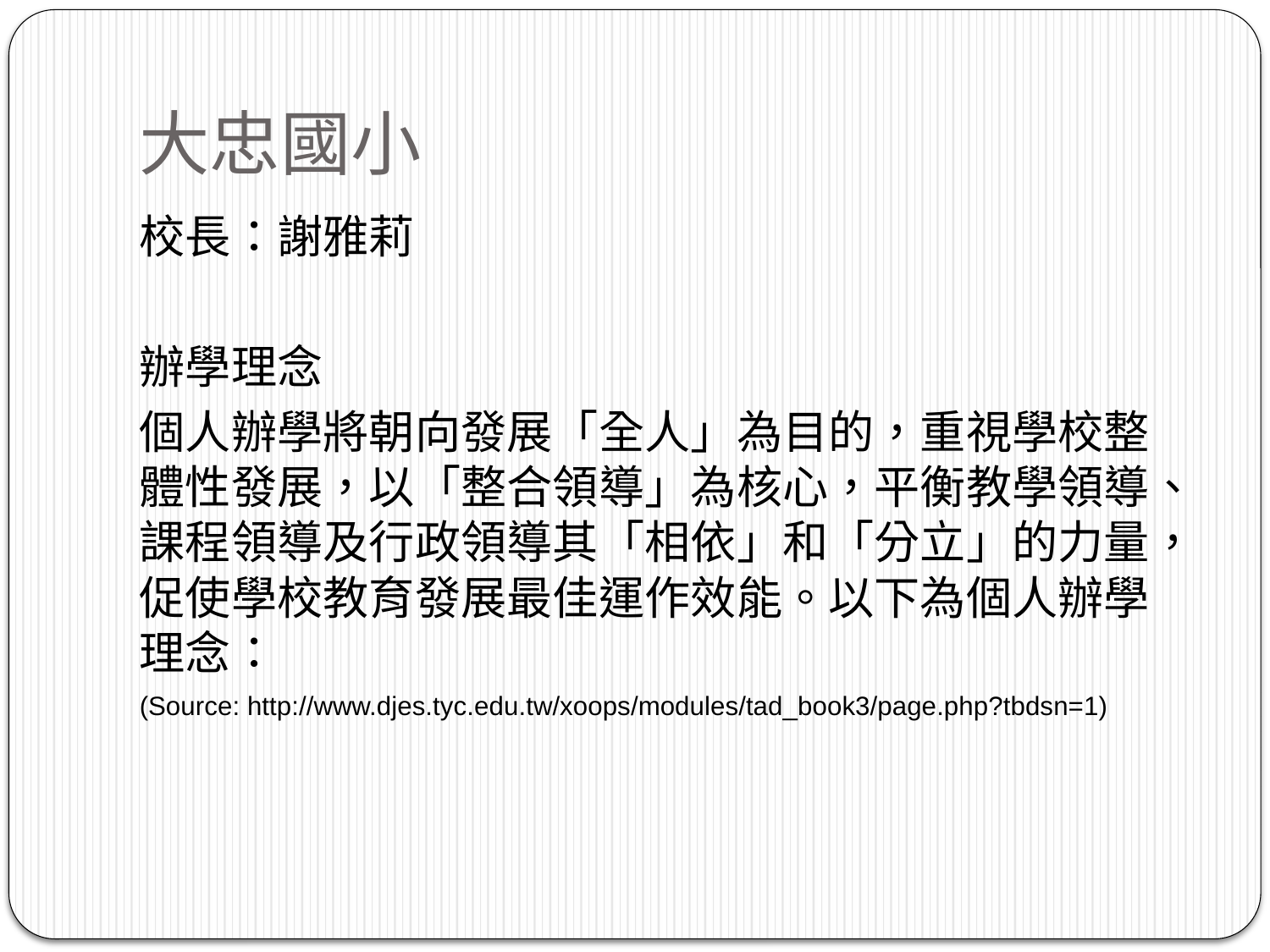

# 大忠國小
校長：謝雅莉

辦學理念
個人辦學將朝向發展「全人」為目的，重視學校整體性發展，以「整合領導」為核心，平衡教學領導、課程領導及行政領導其「相依」和「分立」的力量，促使學校教育發展最佳運作效能。以下為個人辦學理念：
(Source: http://www.djes.tyc.edu.tw/xoops/modules/tad_book3/page.php?tbdsn=1)